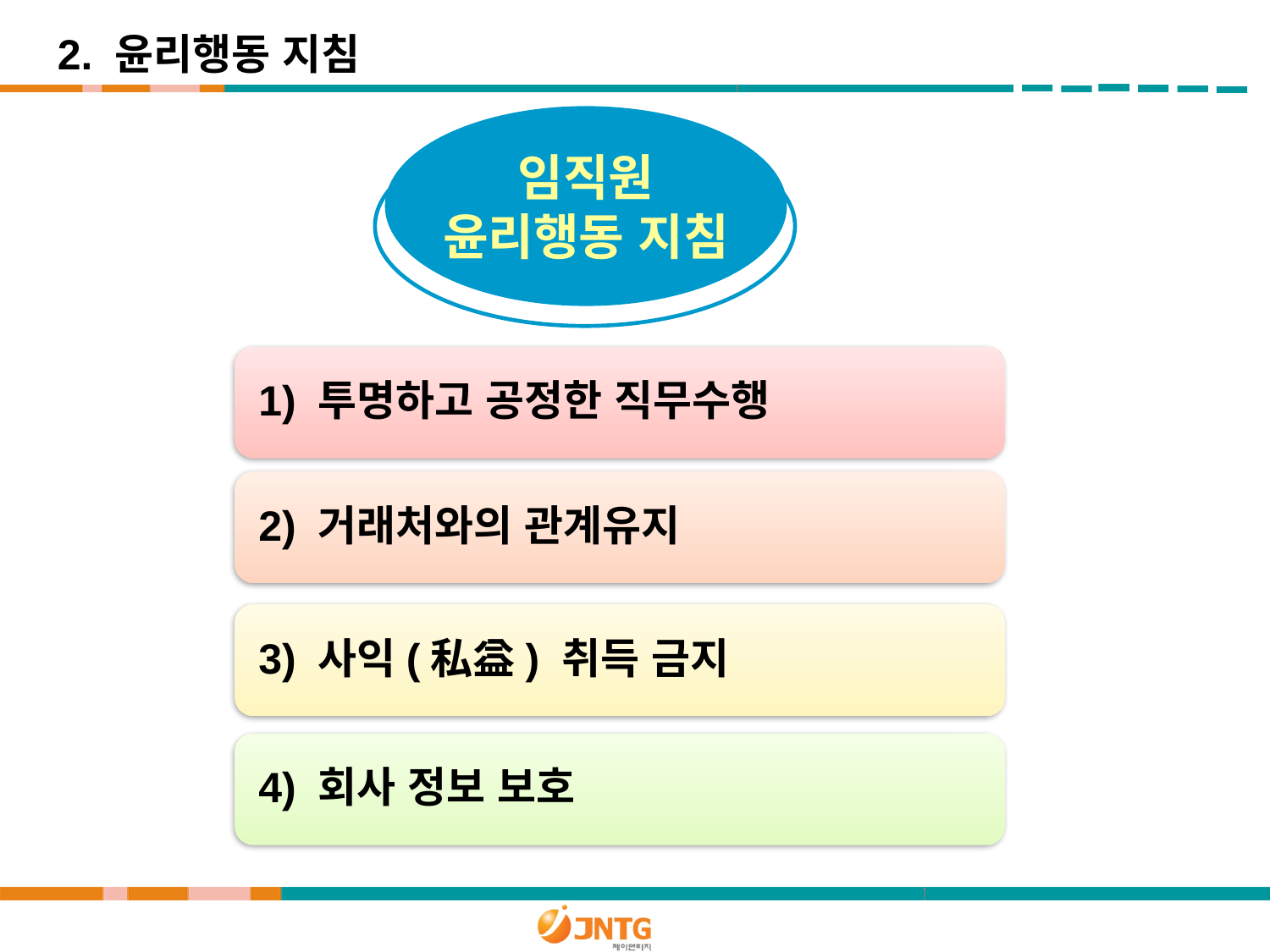

2. 윤리행동 지침
임직원
윤리행동 지침

1) 투명하고 공정한 직무수행
2) 거래처와의 관계유지
3) 사익(私益) 취득 금지
4) 회사 정보 보호